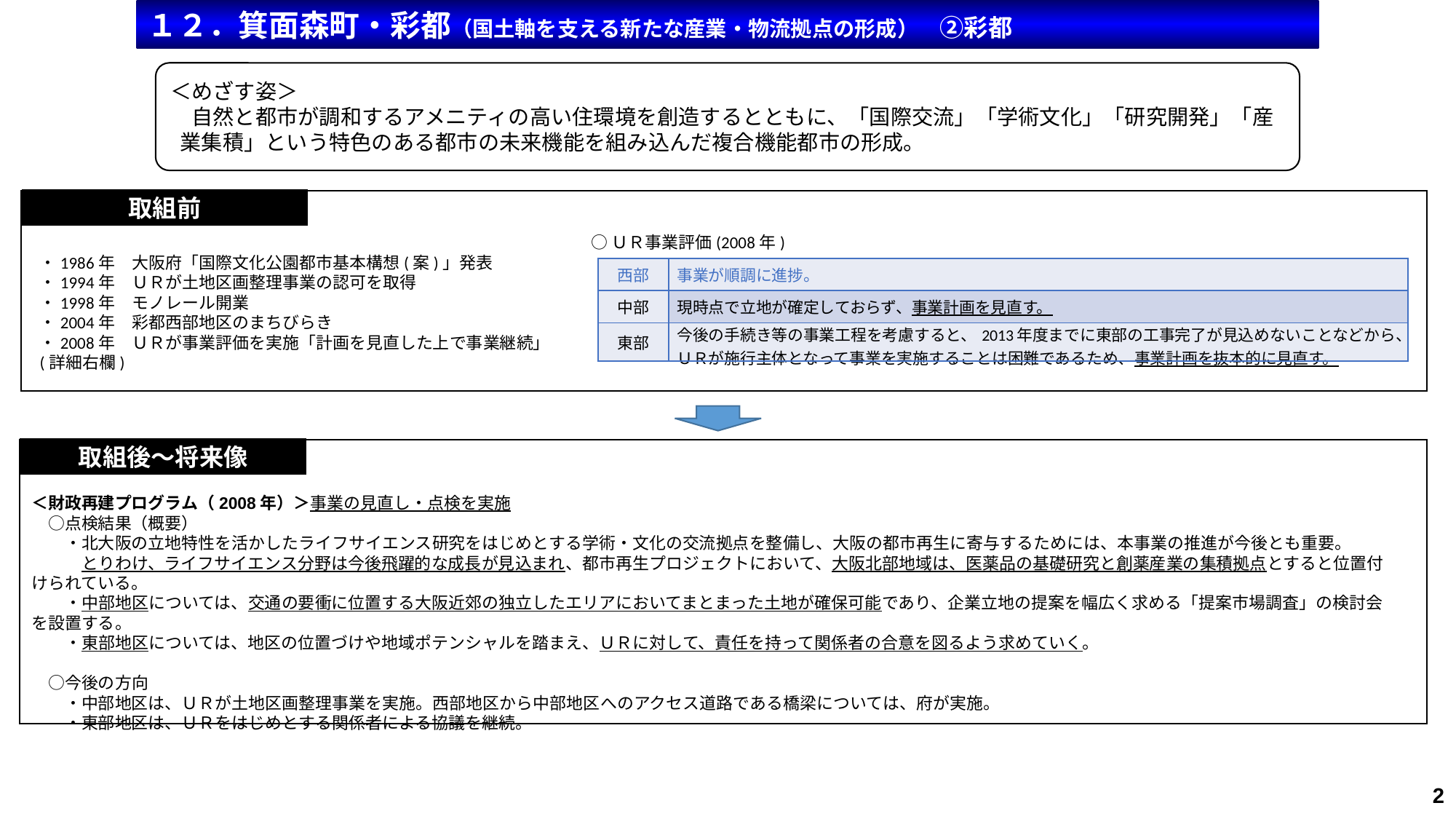

１２．箕面森町・彩都（国土軸を支える新たな産業・物流拠点の形成）　②彩都
＜めざす姿＞
　自然と都市が調和するアメニティの高い住環境を創造するとともに、「国際交流」「学術文化」「研究開発」「産業集積」という特色のある都市の未来機能を組み込んだ複合機能都市の形成。
取組前

・1986年　大阪府「国際文化公園都市基本構想(案)」発表
・1994年　ＵＲが土地区画整理事業の認可を取得
・1998年　モノレール開業
・2004年　彩都西部地区のまちびらき
・2008年　ＵＲが事業評価を実施「計画を見直した上で事業継続」(詳細右欄)
○ＵＲ事業評価(2008年)
| 西部 | 事業が順調に進捗。 |
| --- | --- |
| 中部 | 現時点で立地が確定しておらず、事業計画を見直す。 |
| 東部 | 今後の手続き等の事業工程を考慮すると、2013年度までに東部の工事完了が見込めないことなどから、 ＵＲが施行主体となって事業を実施することは困難であるため、事業計画を抜本的に見直す。 |

取組後～将来像

＜財政再建プログラム（2008年）＞事業の見直し・点検を実施
　○点検結果（概要）
　　・北大阪の立地特性を活かしたライフサイエンス研究をはじめとする学術・文化の交流拠点を整備し、大阪の都市再生に寄与するためには、本事業の推進が今後とも重要。
　　　とりわけ、ライフサイエンス分野は今後飛躍的な成長が見込まれ、都市再生プロジェクトにおいて、大阪北部地域は、医薬品の基礎研究と創薬産業の集積拠点とすると位置付けられている。
　　・中部地区については、交通の要衝に位置する大阪近郊の独立したエリアにおいてまとまった土地が確保可能であり、企業立地の提案を幅広く求める「提案市場調査」の検討会を設置する。
　　・東部地区については、地区の位置づけや地域ポテンシャルを踏まえ、ＵＲに対して、責任を持って関係者の合意を図るよう求めていく。

　○今後の方向
　　・中部地区は、ＵＲが土地区画整理事業を実施。西部地区から中部地区へのアクセス道路である橋梁については、府が実施。
　　・東部地区は、ＵＲをはじめとする関係者による協議を継続。

2